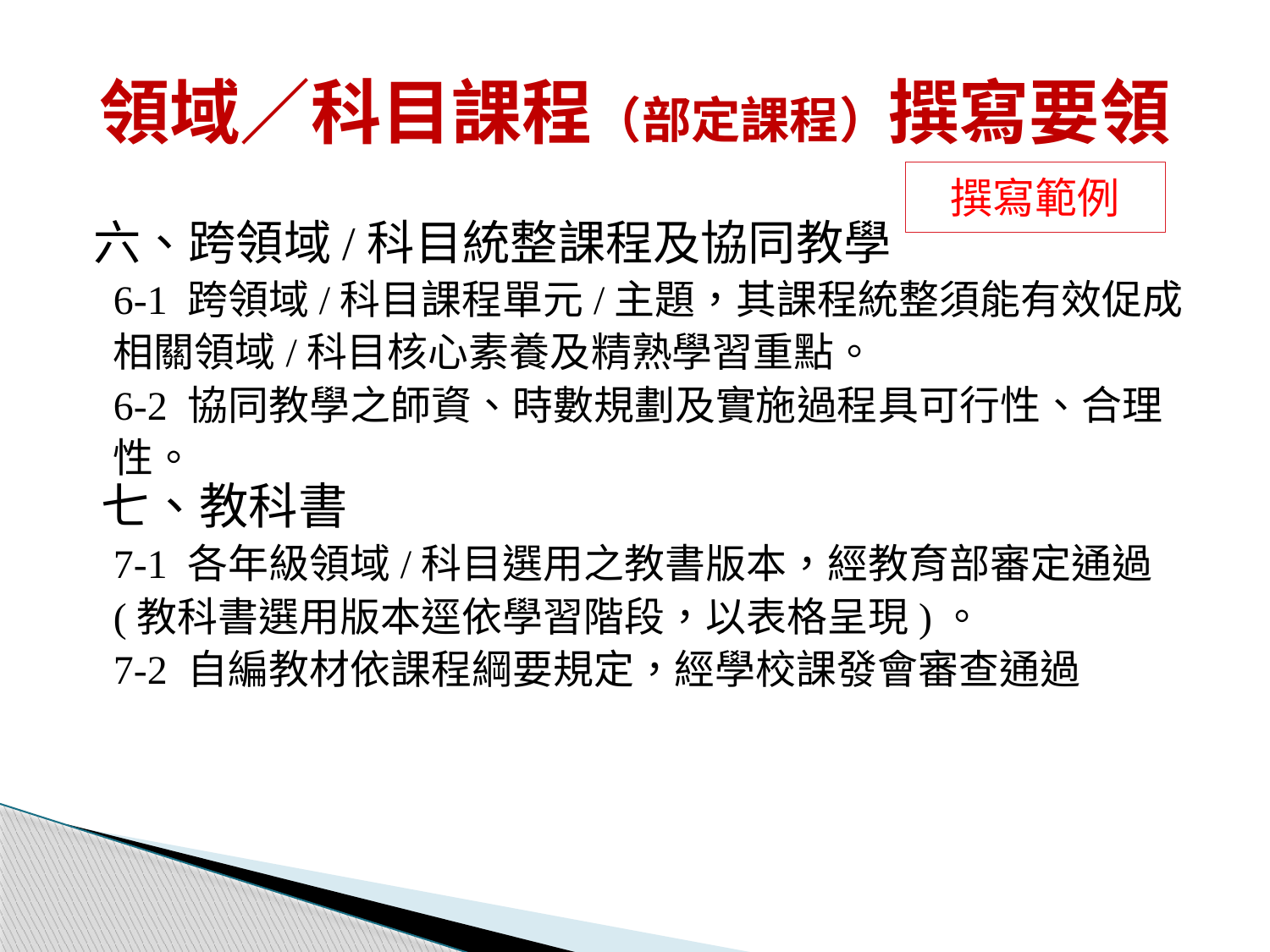

# 領域／科目課程（部定課程）撰寫要領
撰寫範例
六、跨領域/科目統整課程及協同教學
6-1 跨領域/科目課程單元/主題，其課程統整須能有效促成相關領域/科目核心素養及精熟學習重點。
6-2 協同教學之師資、時數規劃及實施過程具可行性、合理性。
 七、教科書
7-1 各年級領域/科目選用之教書版本，經教育部審定通過(教科書選用版本逕依學習階段，以表格呈現)。
7-2 自編教材依課程綱要規定，經學校課發會審查通過